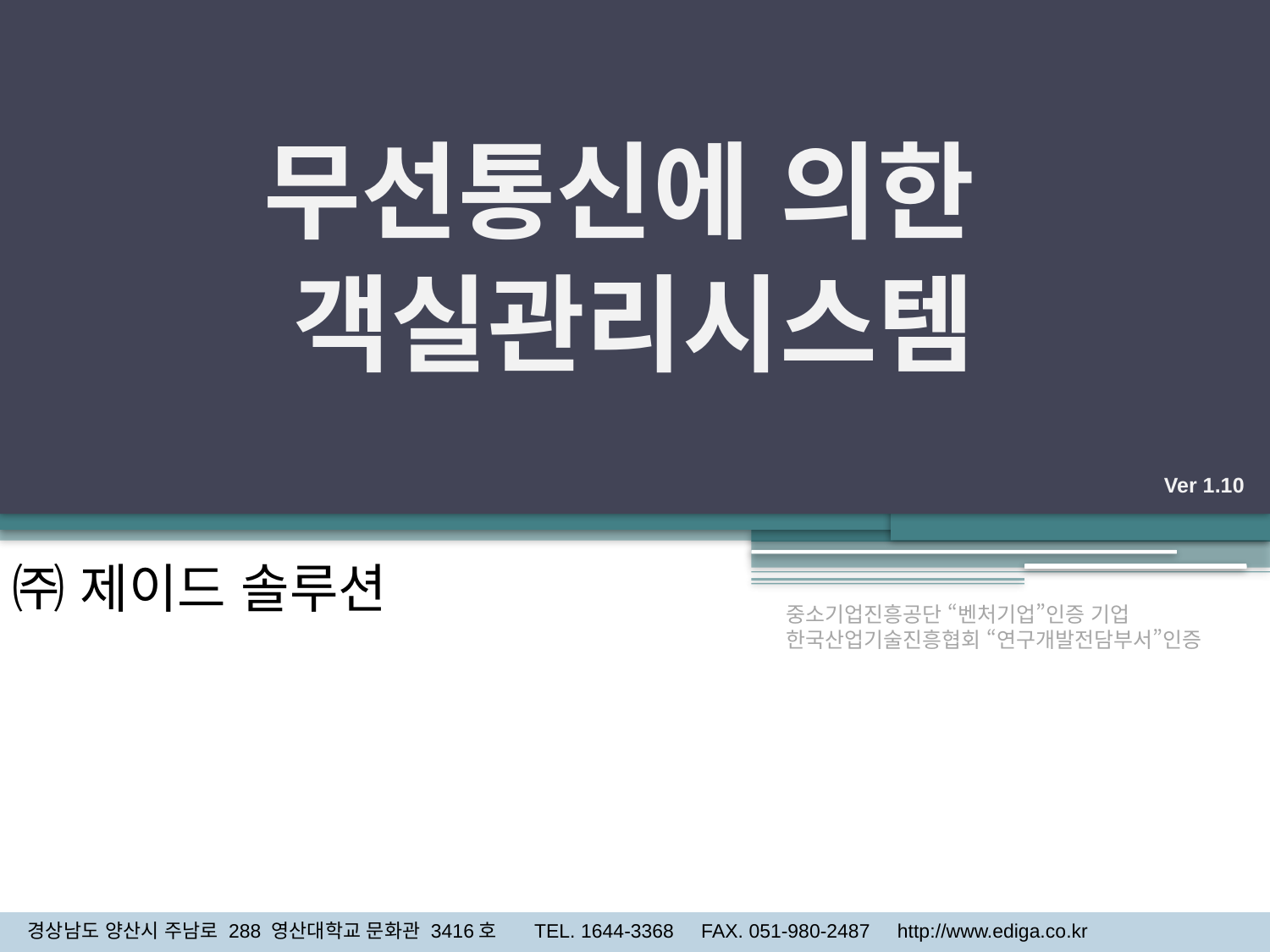

무선통신에 의한
객실관리시스템
Ver 1.10
# ㈜ 제이드 솔루션
중소기업진흥공단 “벤처기업”인증 기업
한국산업기술진흥협회 “연구개발전담부서”인증
경상남도 양산시 주남로 288 영산대학교 문화관 3416호      TEL. 1644-3368     FAX. 051-980-2487     http://www.ediga.co.kr